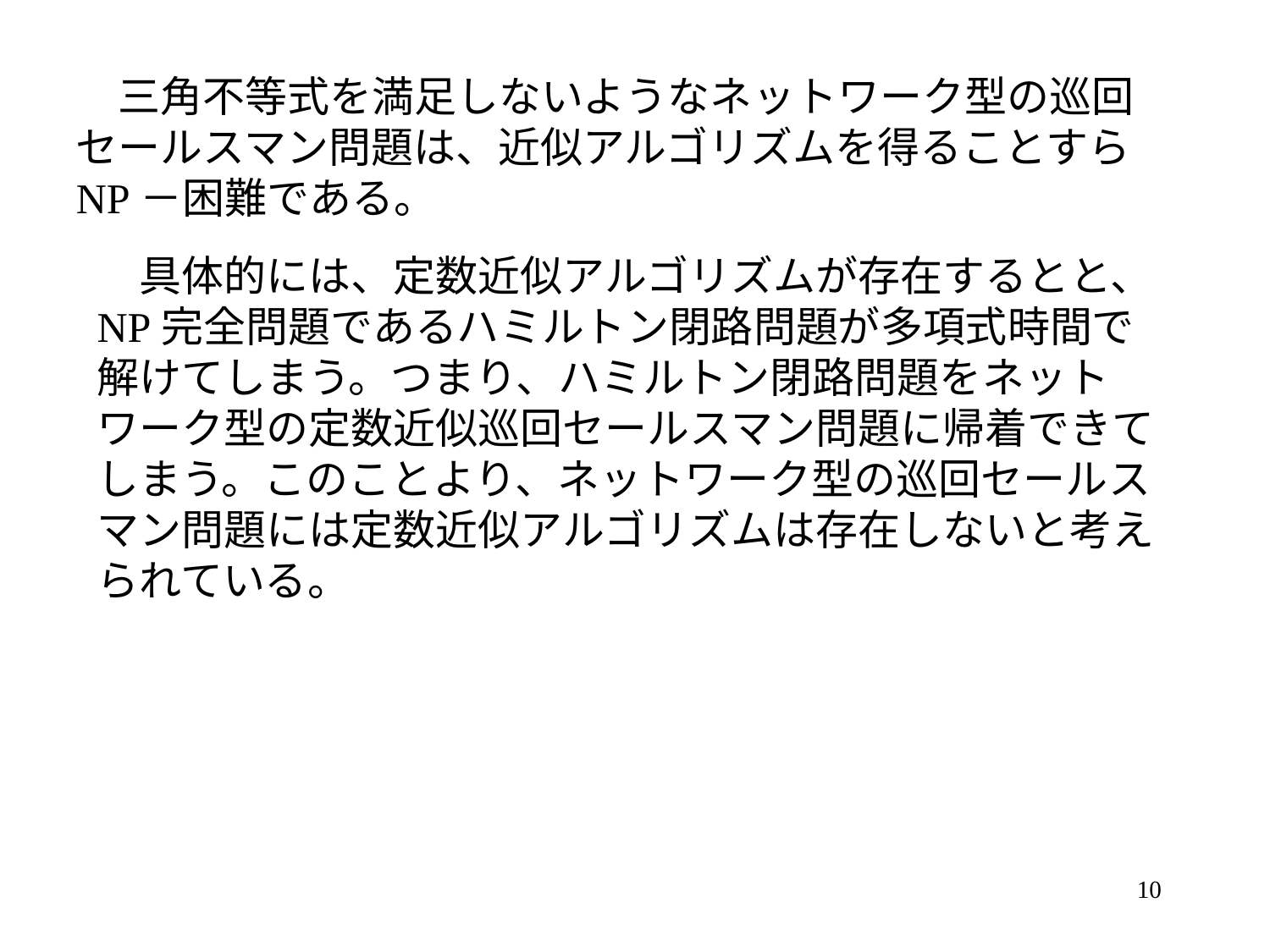

三角不等式を満足しないようなネットワーク型の巡回セールスマン問題は、近似アルゴリズムを得ることすらNP－困難である。

　具体的には、定数近似アルゴリズムが存在するとと、NP完全問題であるハミルトン閉路問題が多項式時間で解けてしまう。つまり、ハミルトン閉路問題をネットワーク型の定数近似巡回セールスマン問題に帰着できてしまう。このことより、ネットワーク型の巡回セールスマン問題には定数近似アルゴリズムは存在しないと考えられている。
10